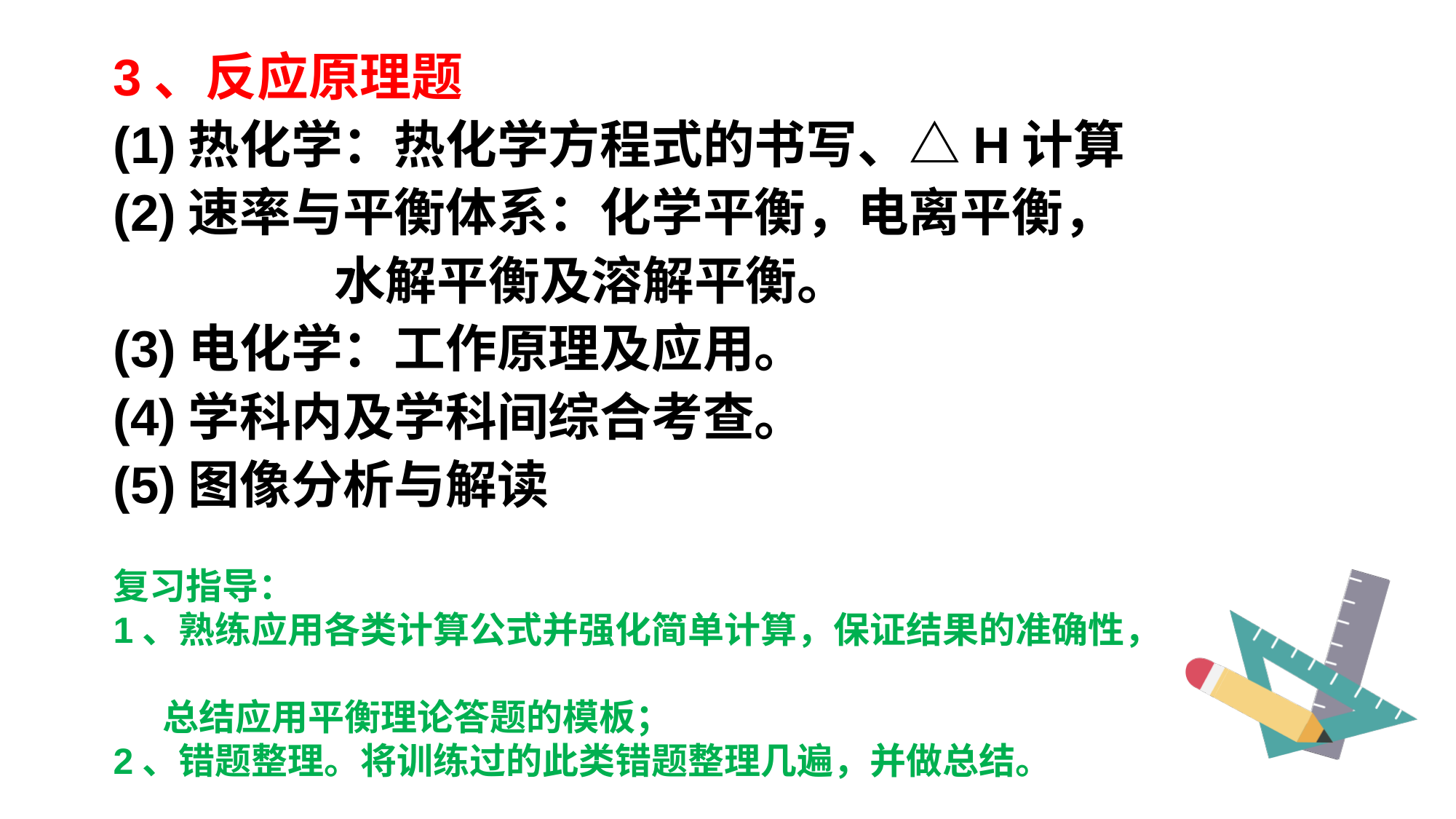

3、反应原理题
(1)热化学：热化学方程式的书写、△H计算
(2)速率与平衡体系：化学平衡，电离平衡，
                   水解平衡及溶解平衡。
(3)电化学：工作原理及应用。
(4)学科内及学科间综合考查。
(5)图像分析与解读
复习指导：
1、熟练应用各类计算公式并强化简单计算，保证结果的准确性，
     总结应用平衡理论答题的模板；
2、错题整理。将训练过的此类错题整理几遍，并做总结。